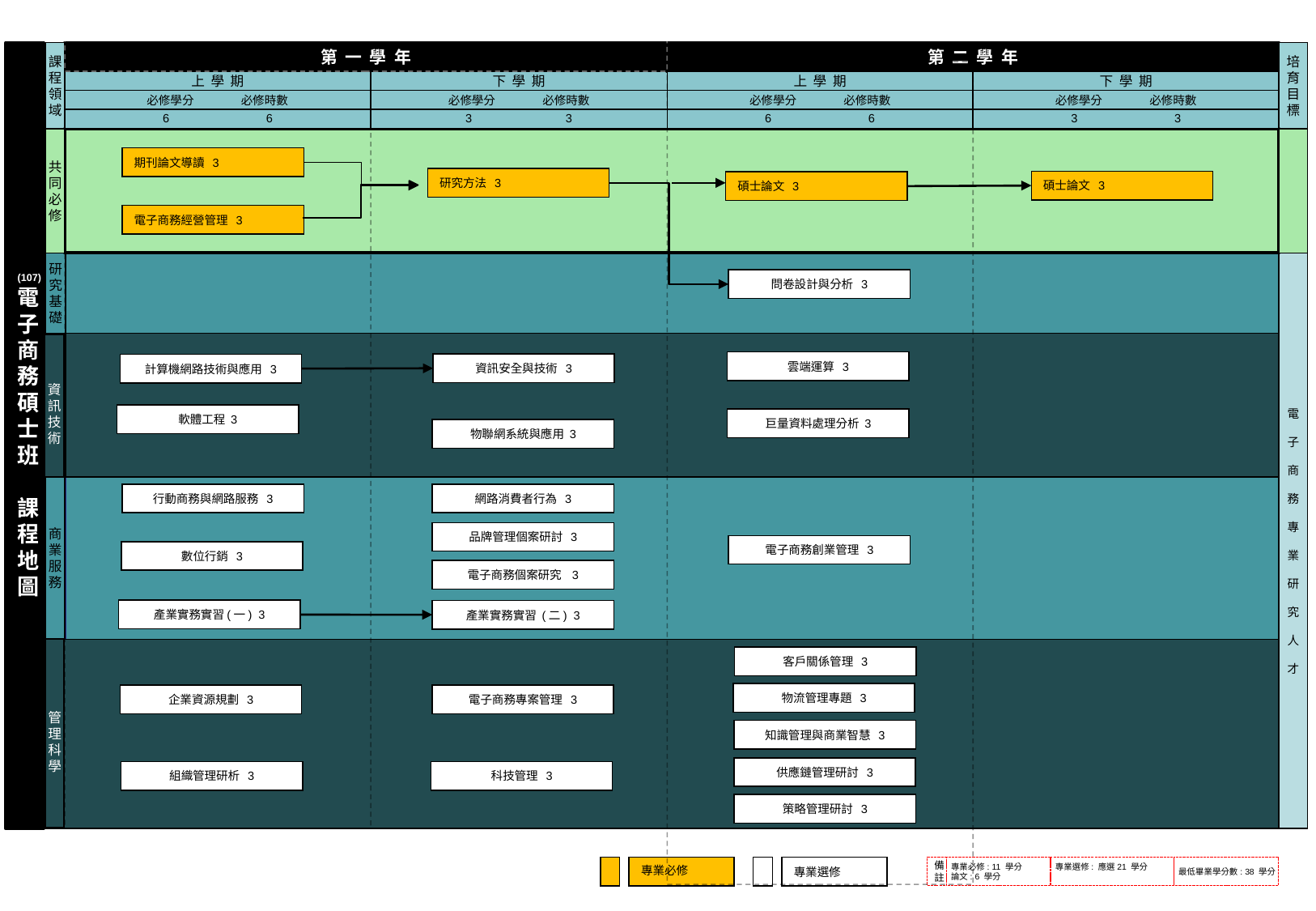

培
育
目
標

(107)
電
子
商
務
碩
士
班

課
程
地
圖

課
程
領
域

第  一  學  年
第  二  學  年

上  學  期
下  學  期
上  學  期
下  學  期
必修學分                  必修時數
必修學分                  必修時數
必修學分                  必修時數
必修學分                  必修時數

6                              6

6                              6

3                              3

3                             3

共
同
必
修

期刊論文導讀  3
研究方法  3
碩士論文  3
碩士論文  3
電子商務經營管理  3
研
究
基
礎

電

子

商

務

專

業

研

究

人

才
問卷設計與分析  3

資
訊
技
術
雲端運算  3
資訊安全與技術  3
計算機網路技術與應用  3
軟體工程 3
巨量資料處理分析 3
物聯網系統與應用 3
商
業
服
務

行動商務與網路服務  3
網路消費者行為  3
品牌管理個案研討  3
電子商務創業管理  3
數位行銷  3
電子商務個案研究   3
產業實務實習(一)  3
產業實務實習 (二)  3

管
理
科
學

客戶關係管理  3
物流管理專題  3
企業資源規劃  3
電子商務專案管理  3
知識管理與商業智慧  3
供應鏈管理研討  3
組織管理研析  3
科技管理  3
策略管理研討  3
Ver:  106/11/08

專業必修

專業選修
備
註
專業必修: 11 學分
論文: 6 學分
專業選修: 應選21 學分

最低畢業學分數: 38 學分